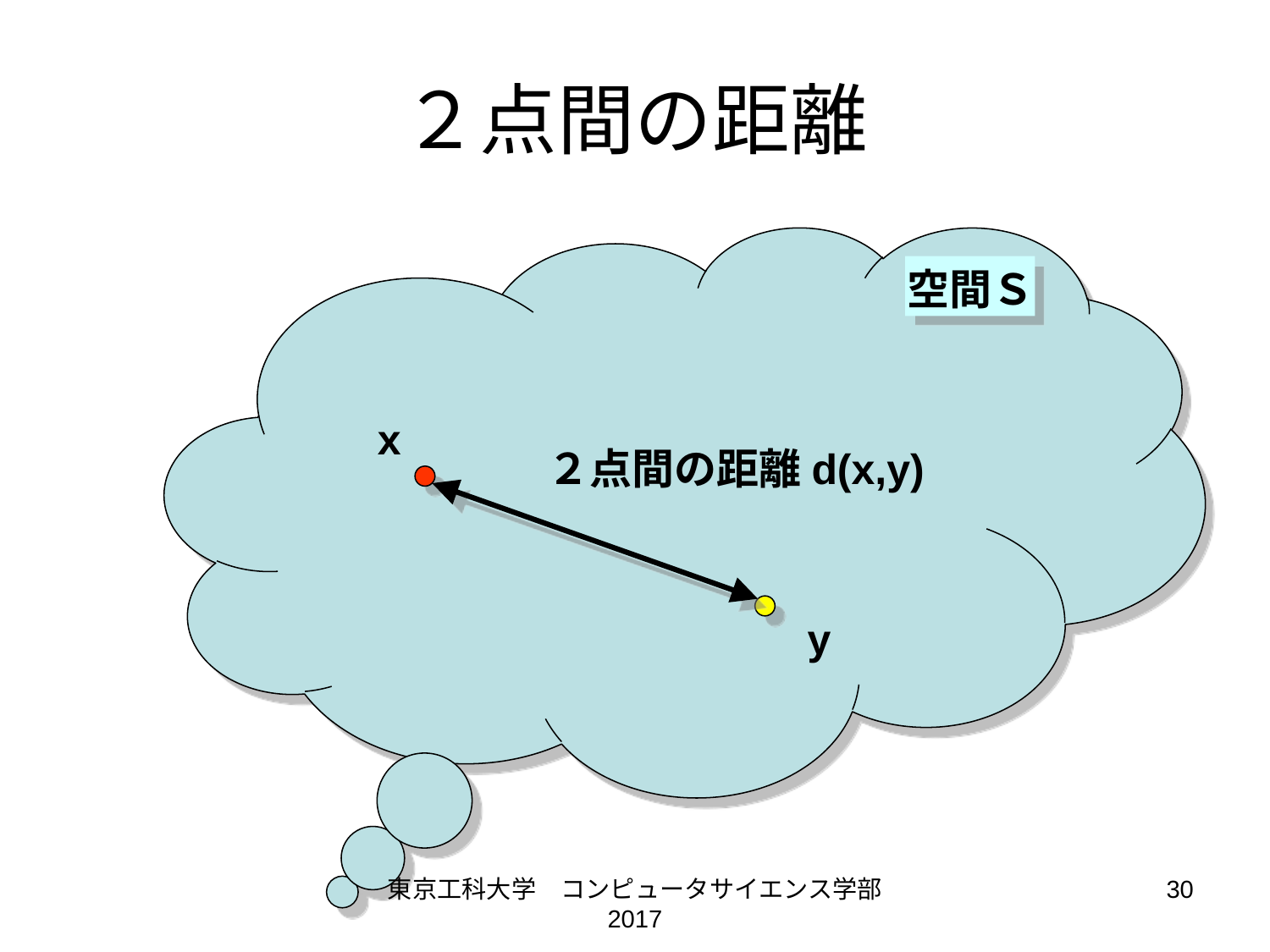

# ２点間の距離

空間Ｓ

x
２点間の距離d(x,y)

y
東京工科大学　コンピュータサイエンス学部 2017
30